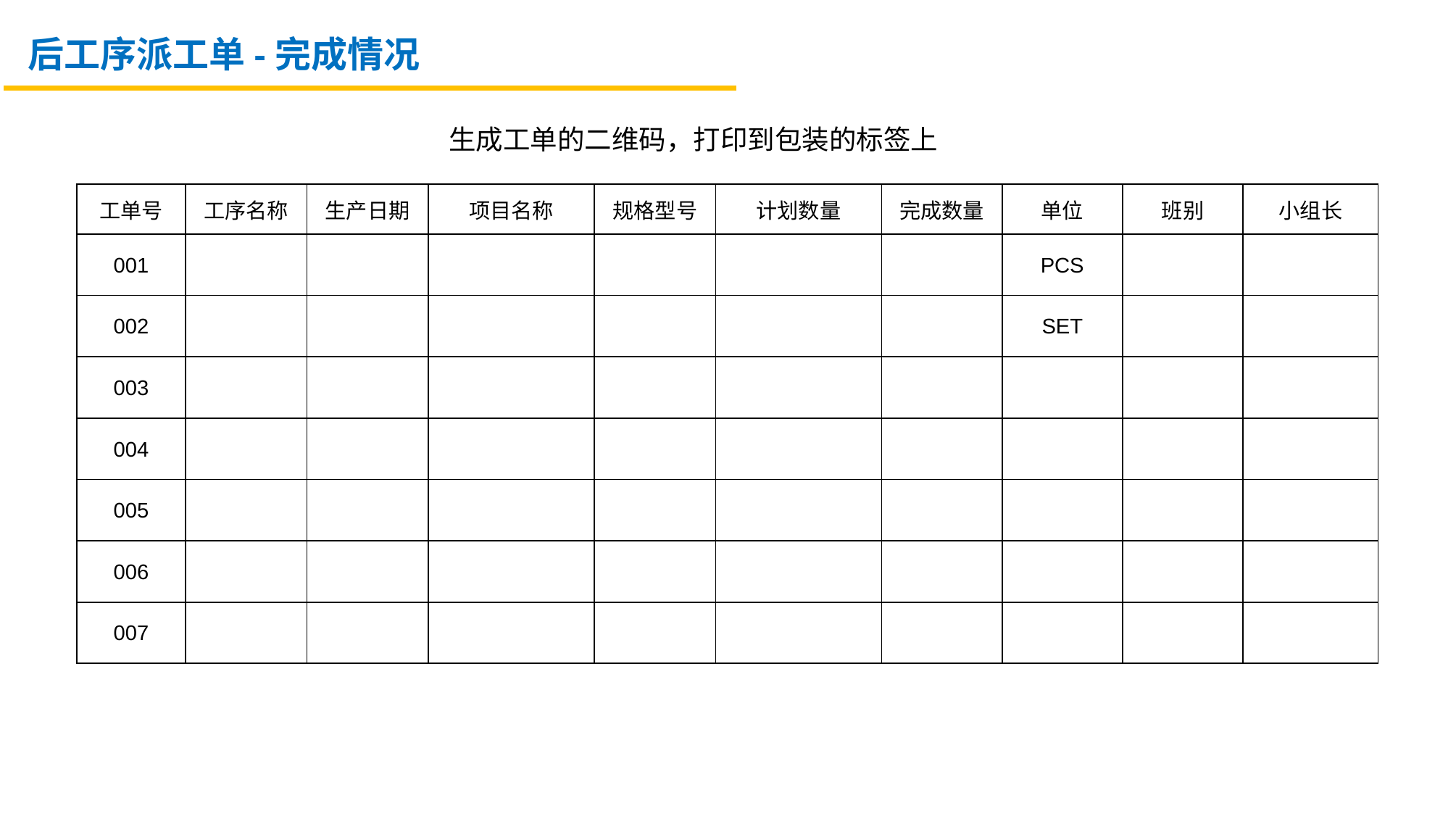

后工序派工单-完成情况
生成工单的二维码，打印到包装的标签上
| 工单号 | 工序名称 | 生产日期 | 项目名称 | 规格型号 | 计划数量 | 完成数量 | 单位 | 班别 | 小组长 |
| --- | --- | --- | --- | --- | --- | --- | --- | --- | --- |
| 001 |  |  |  |  |  |  | PCS |  |  |
| 002 |  |  |  |  |  |  | SET |  |  |
| 003 |  |  |  |  |  |  |  |  |  |
| 004 |  |  |  |  |  |  |  |  |  |
| 005 |  |  |  |  |  |  |  |  |  |
| 006 |  |  |  |  |  |  |  |  |  |
| 007 |  |  |  |  |  |  |  |  |  |